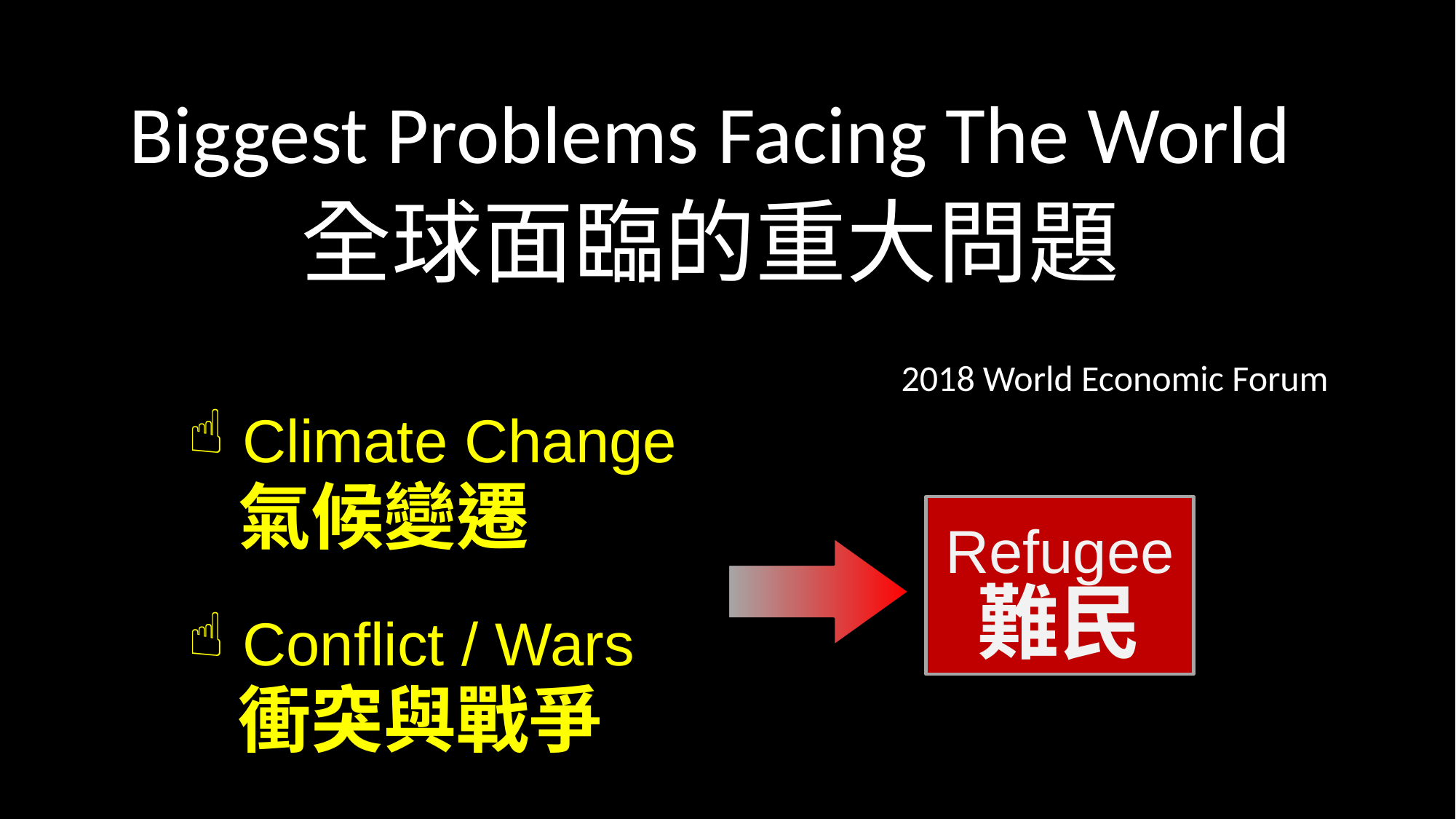

Biggest Problems Facing The World
全球面臨的重大問題
                                           2018 World Economic Forum
Climate Change
氣候變遷
Conflict / Wars
衝突與戰爭
Refugee
難民